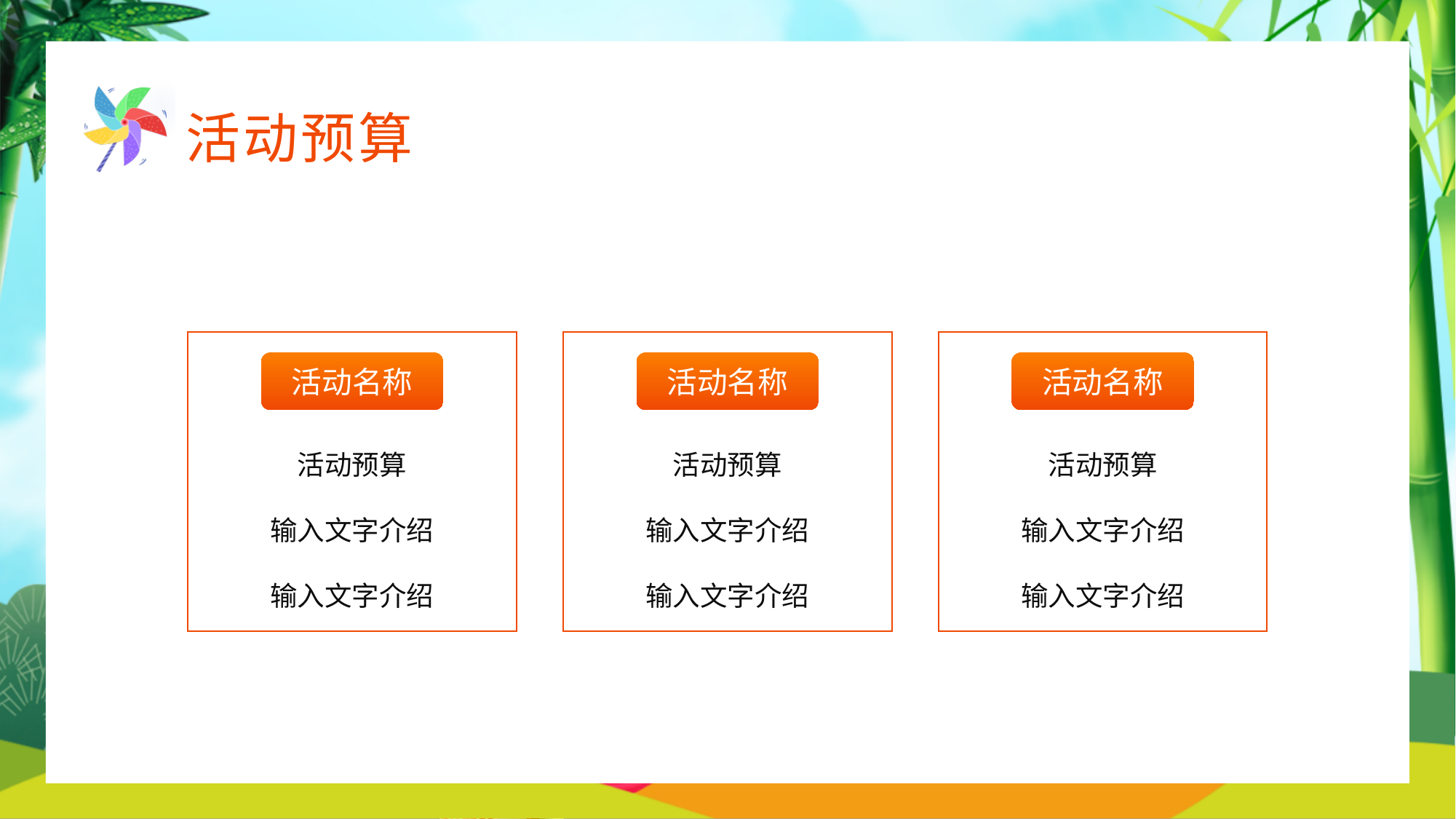

活动名称
活动名称
活动名称
活动预算
输入文字介绍
输入文字介绍
活动预算
输入文字介绍
输入文字介绍
活动预算
输入文字介绍
输入文字介绍